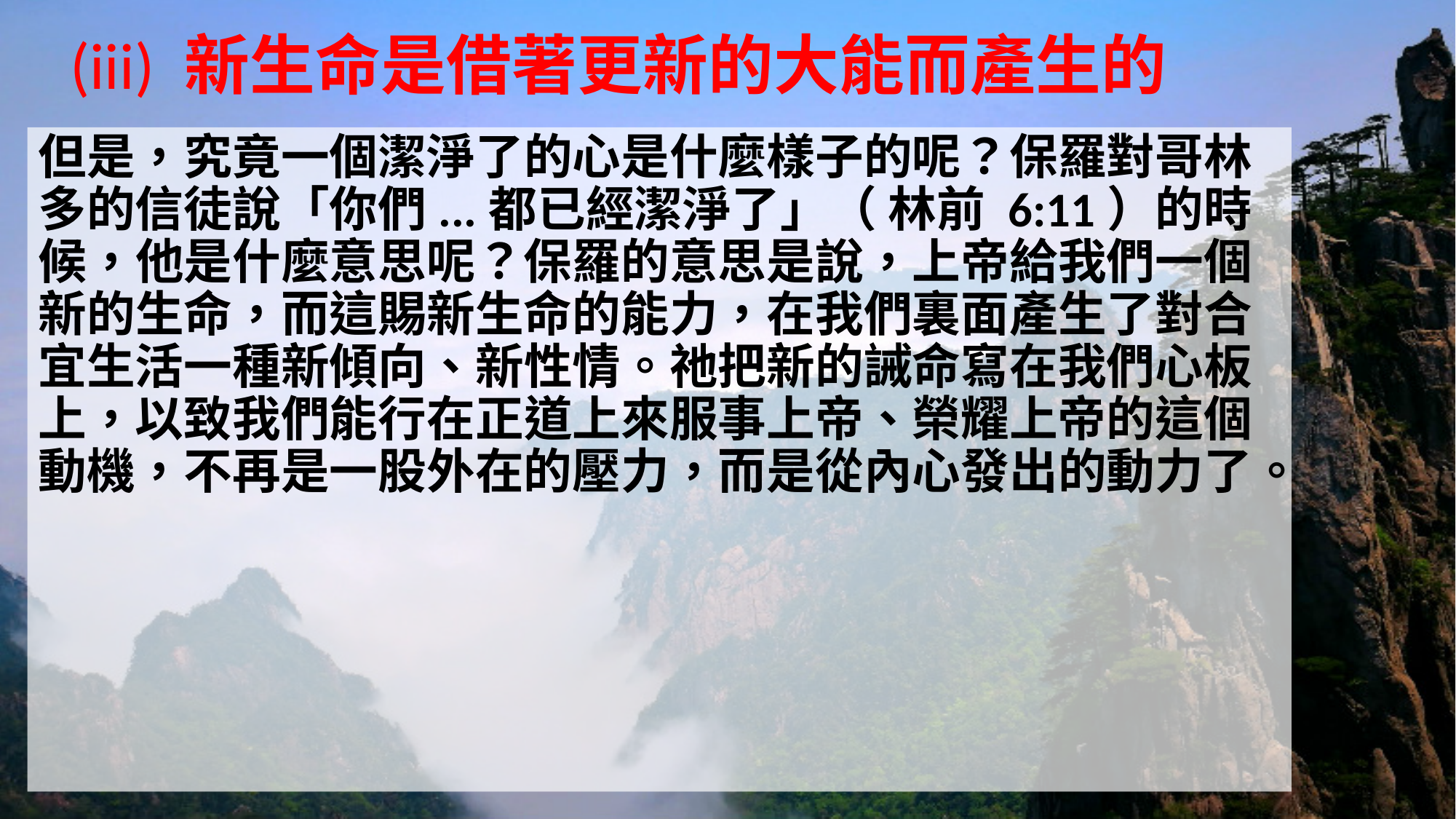

# (iii) 新生命是借著更新的大能而產生的
但是，究竟一個潔淨了的心是什麼樣子的呢？保羅對哥林多的信徒說「你們...都已經潔淨了」（ 林前 6:11）的時候，他是什麼意思呢？保羅的意思是說，上帝給我們一個新的生命，而這賜新生命的能力，在我們裏面產生了對合宜生活一種新傾向、新性情。祂把新的誡命寫在我們心板上，以致我們能行在正道上來服事上帝、榮耀上帝的這個動機，不再是一股外在的壓力，而是從內心發出的動力了。